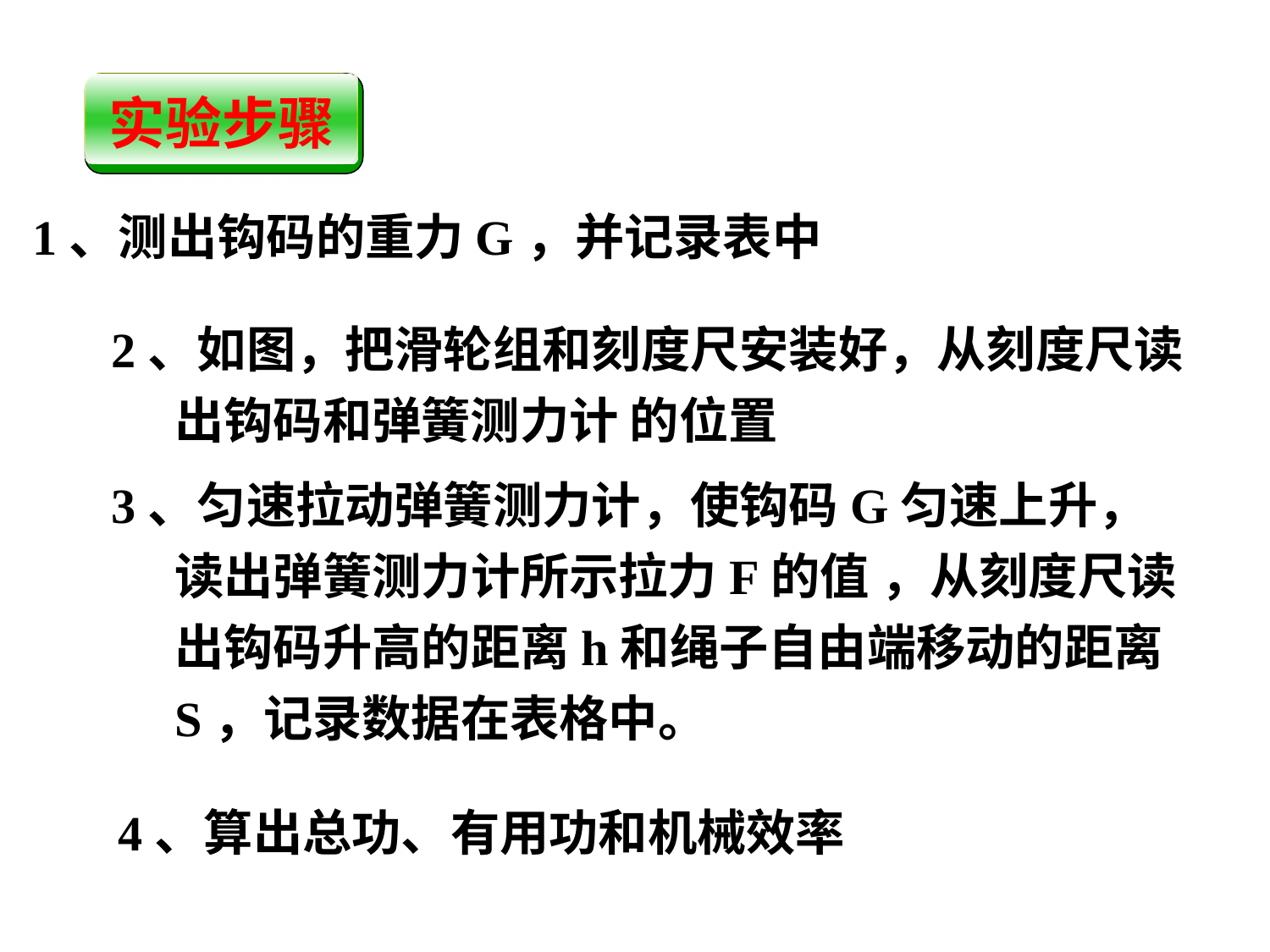

实验步骤
1、测出钩码的重力G，并记录表中
2、如图，把滑轮组和刻度尺安装好，从刻度尺读出钩码和弹簧测力计 的位置
3、匀速拉动弹簧测力计，使钩码G匀速上升，读出弹簧测力计所示拉力F的值 ，从刻度尺读出钩码升高的距离h和绳子自由端移动的距离S，记录数据在表格中。
4、算出总功、有用功和机械效率